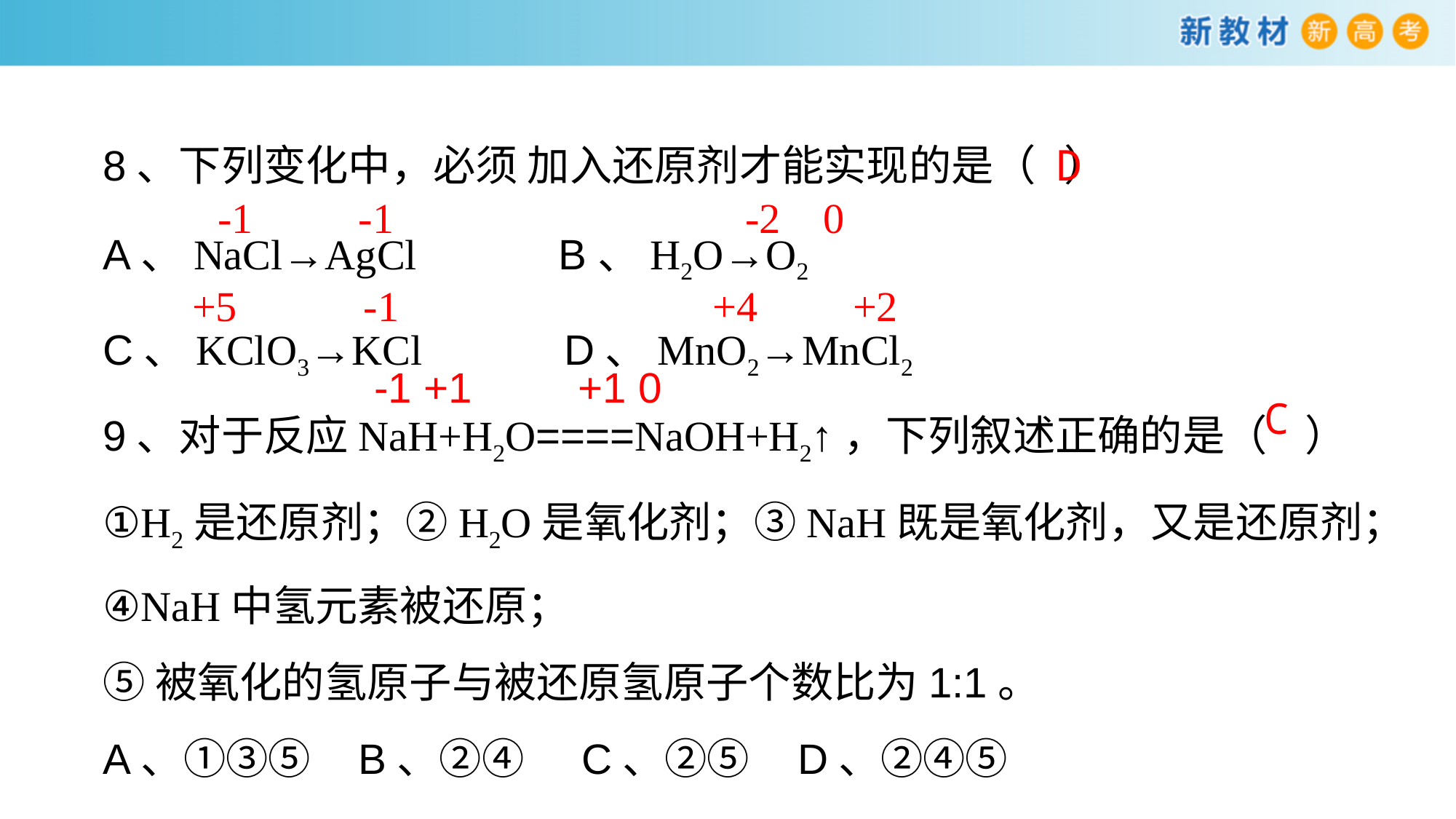

8、下列变化中，必须 加入还原剂才能实现的是（   ）
A、NaCl→AgCl            B、H2O→O2
C、KClO3→KCl            D、MnO2→MnCl2
D
-1          -1
-2    0
+5            -1
+4         +2
-1 +1         +1 0
9、对于反应NaH+H2O====NaOH+H2↑，下列叙述正确的是（    ）
①H2是还原剂；②H2O是氧化剂；③NaH既是氧化剂，又是还原剂；
④NaH中氢元素被还原；
⑤被氧化的氢原子与被还原氢原子个数比为1:1。
A、①③⑤    B、②④     C、②⑤    D、②④⑤
C